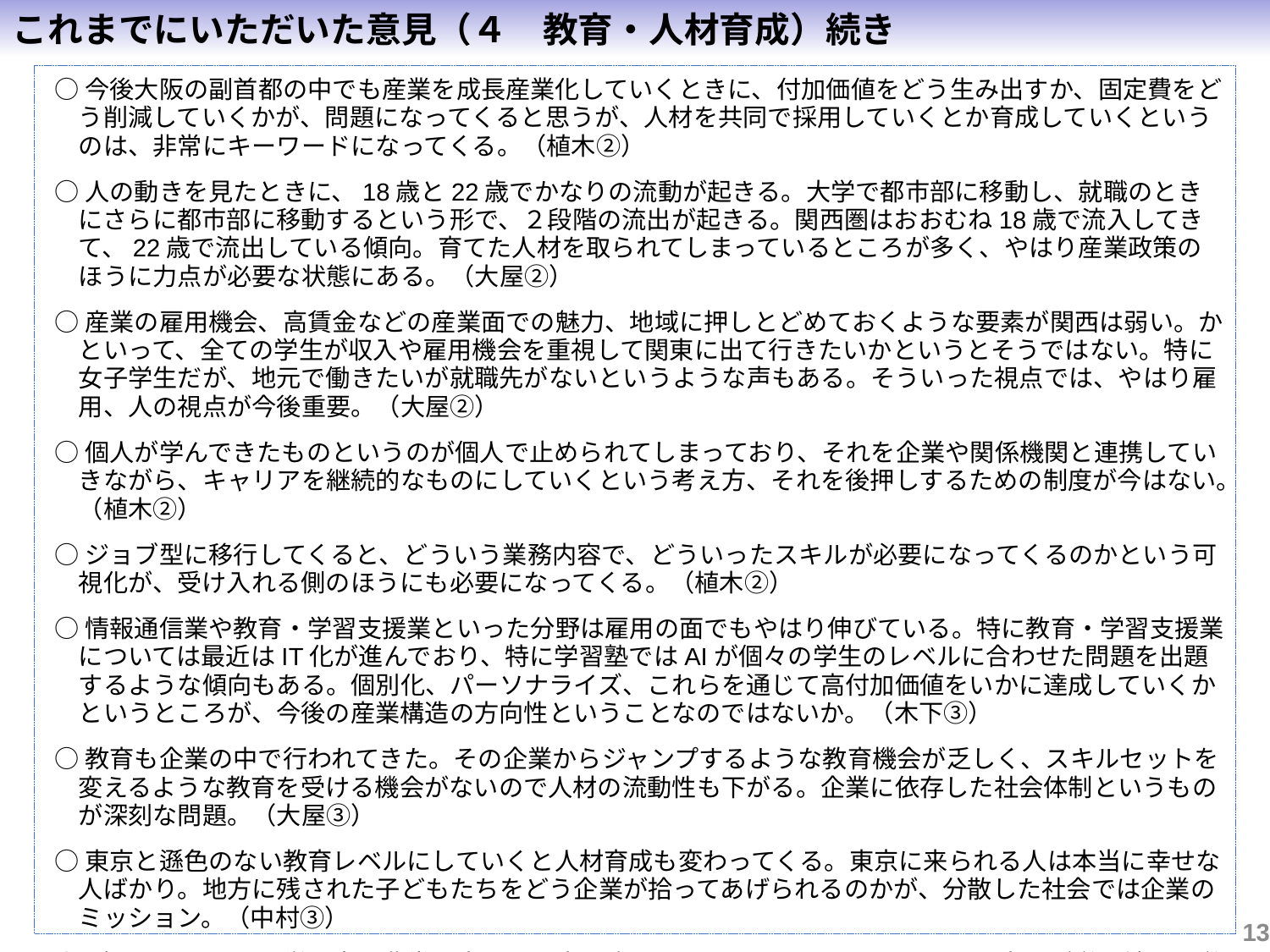

これまでにいただいた意見（４　教育・人材育成）続き
○今後大阪の副首都の中でも産業を成長産業化していくときに、付加価値をどう生み出すか、固定費をどう削減していくかが、問題になってくると思うが、人材を共同で採用していくとか育成していくというのは、非常にキーワードになってくる。（植木②）
○人の動きを見たときに、18歳と22歳でかなりの流動が起きる。大学で都市部に移動し、就職のときにさらに都市部に移動するという形で、２段階の流出が起きる。関西圏はおおむね18歳で流入してきて、22歳で流出している傾向。育てた人材を取られてしまっているところが多く、やはり産業政策のほうに力点が必要な状態にある。（大屋②）
○産業の雇用機会、高賃金などの産業面での魅力、地域に押しとどめておくような要素が関西は弱い。かといって、全ての学生が収入や雇用機会を重視して関東に出て行きたいかというとそうではない。特に女子学生だが、地元で働きたいが就職先がないというような声もある。そういった視点では、やはり雇用、人の視点が今後重要。（大屋②）
○個人が学んできたものというのが個人で止められてしまっており、それを企業や関係機関と連携していきながら、キャリアを継続的なものにしていくという考え方、それを後押しするための制度が今はない。（植木②）
○ジョブ型に移行してくると、どういう業務内容で、どういったスキルが必要になってくるのかという可視化が、受け入れる側のほうにも必要になってくる。（植木②）
○情報通信業や教育・学習支援業といった分野は雇用の面でもやはり伸びている。特に教育・学習支援業については最近はIT化が進んでおり、特に学習塾ではAIが個々の学生のレベルに合わせた問題を出題するような傾向もある。個別化、パーソナライズ、これらを通じて高付加価値をいかに達成していくかというところが、今後の産業構造の方向性ということなのではないか。（木下③）
○教育も企業の中で行われてきた。その企業からジャンプするような教育機会が乏しく、スキルセットを変えるような教育を受ける機会がないので人材の流動性も下がる。企業に依存した社会体制というものが深刻な問題。（大屋③）
○東京と遜色のない教育レベルにしていくと人材育成も変わってくる。東京に来られる人は本当に幸せな人ばかり。地方に残された子どもたちをどう企業が拾ってあげられるのかが、分散した社会では企業のミッション。（中村③）
○デンマークでは、学び方も非常に大きく日本と違う。フォルケホイスコーレという大人が学び続ける学校で17.5歳以上なら誰でも入学でき、自分の強みや社会で生かす術を学べる。学校と就職が直線ではない。途中でちょっと立ち止まって自分と社会をよりよく知る時間を過ごすような時間と場所がある。主体的に国民が学び続ける学校を国が環境を整えているというのもとてもユニーク。（植木③）

13